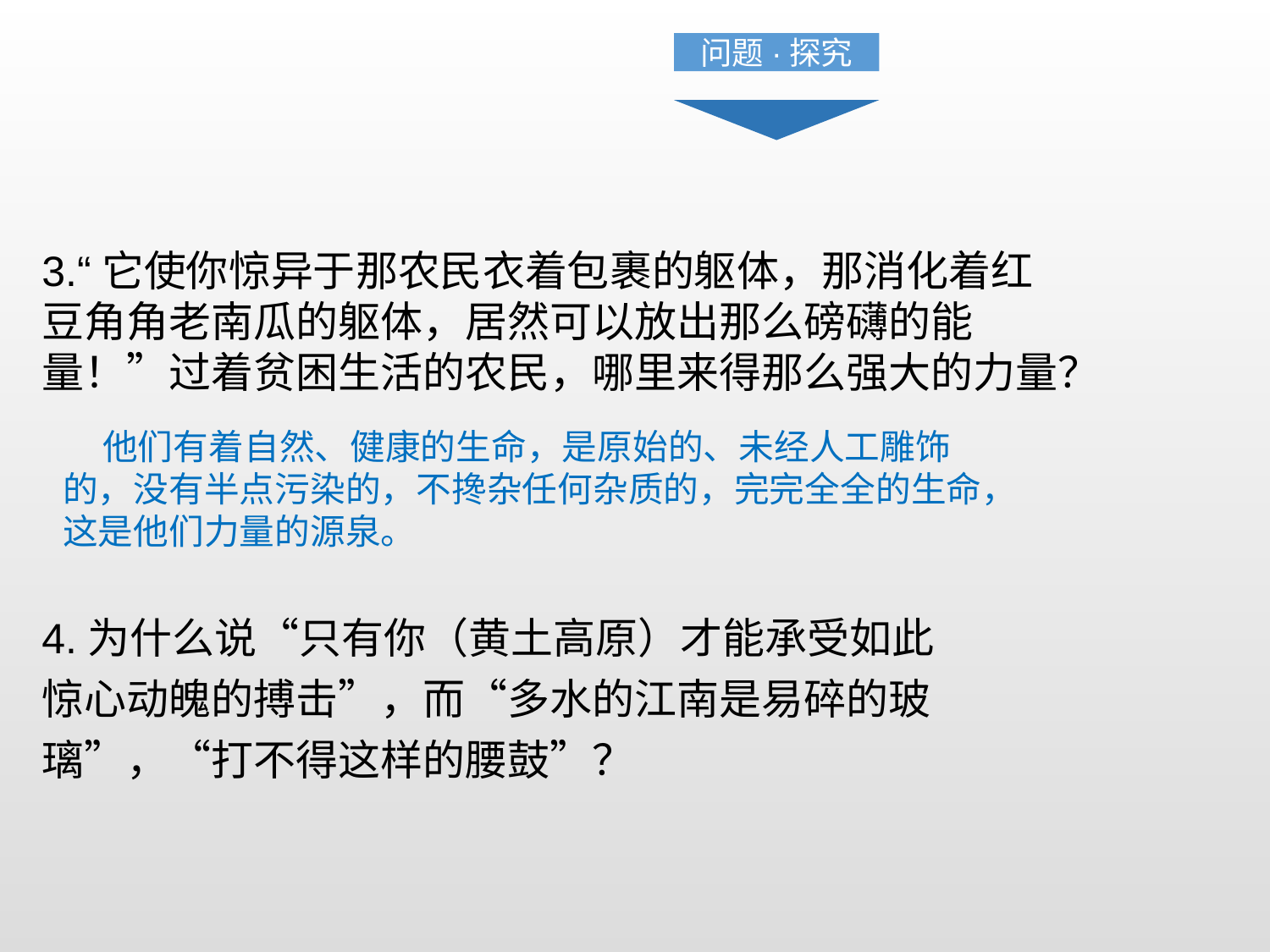

问题·探究

3.“它使你惊异于那农民衣着包裹的躯体，那消化着红豆角角老南瓜的躯体，居然可以放出那么磅礴的能量！”过着贫困生活的农民，哪里来得那么强大的力量？
    他们有着自然、健康的生命，是原始的、未经人工雕饰的，没有半点污染的，不搀杂任何杂质的，完完全全的生命，这是他们力量的源泉。
4.为什么说“只有你（黄土高原）才能承受如此惊心动魄的搏击”，而“多水的江南是易碎的玻璃”，“打不得这样的腰鼓”？